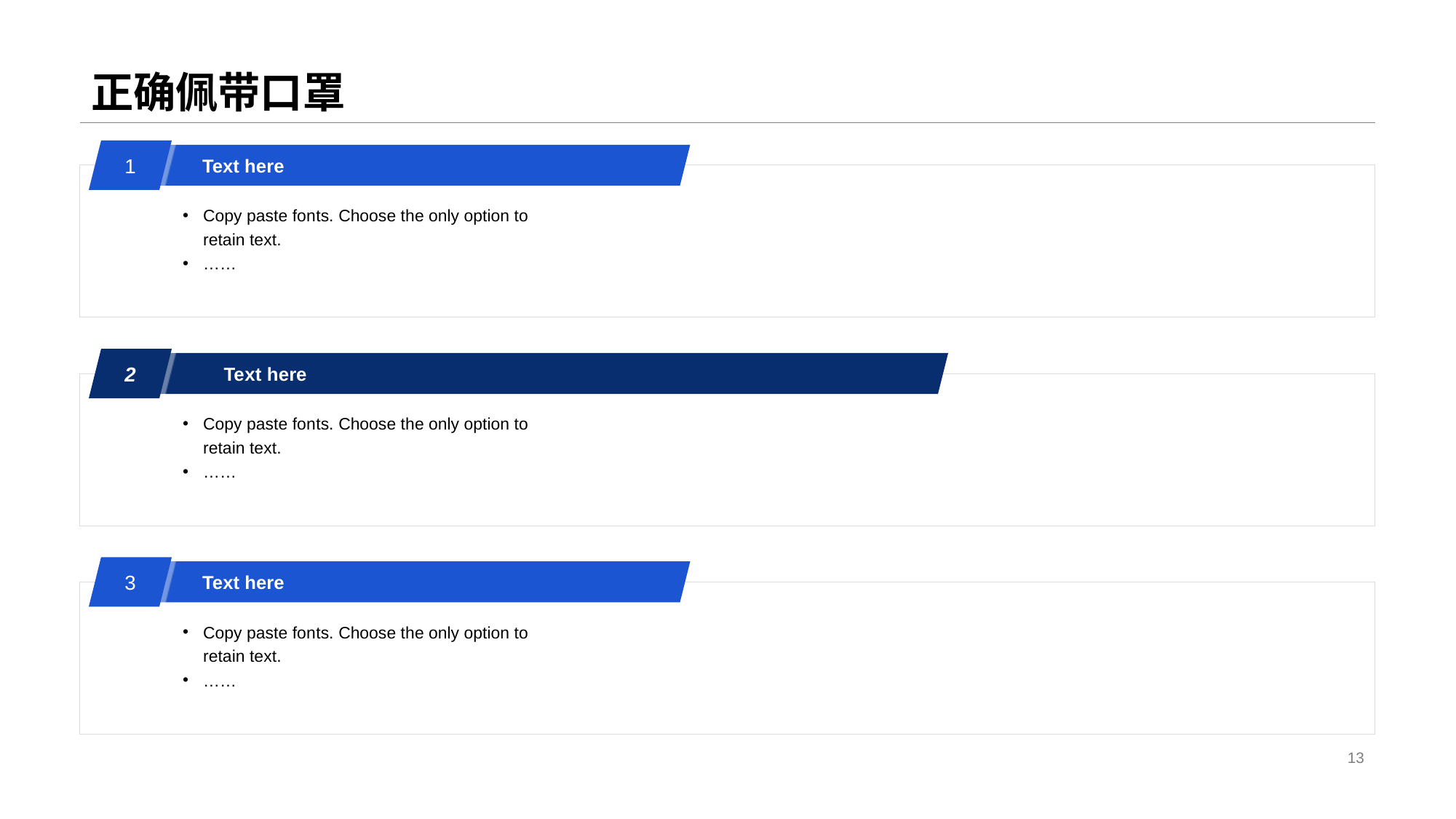

# 正确佩带口罩
1
Text he re

Copy paste fon ts. Choose the only option to retain text.
……
2
Te xt here

Copy paste fon ts. Choose the only option to retain text.
……
3
Te xt here

Copy paste fon ts. Choose the only option to retain text.
……
13